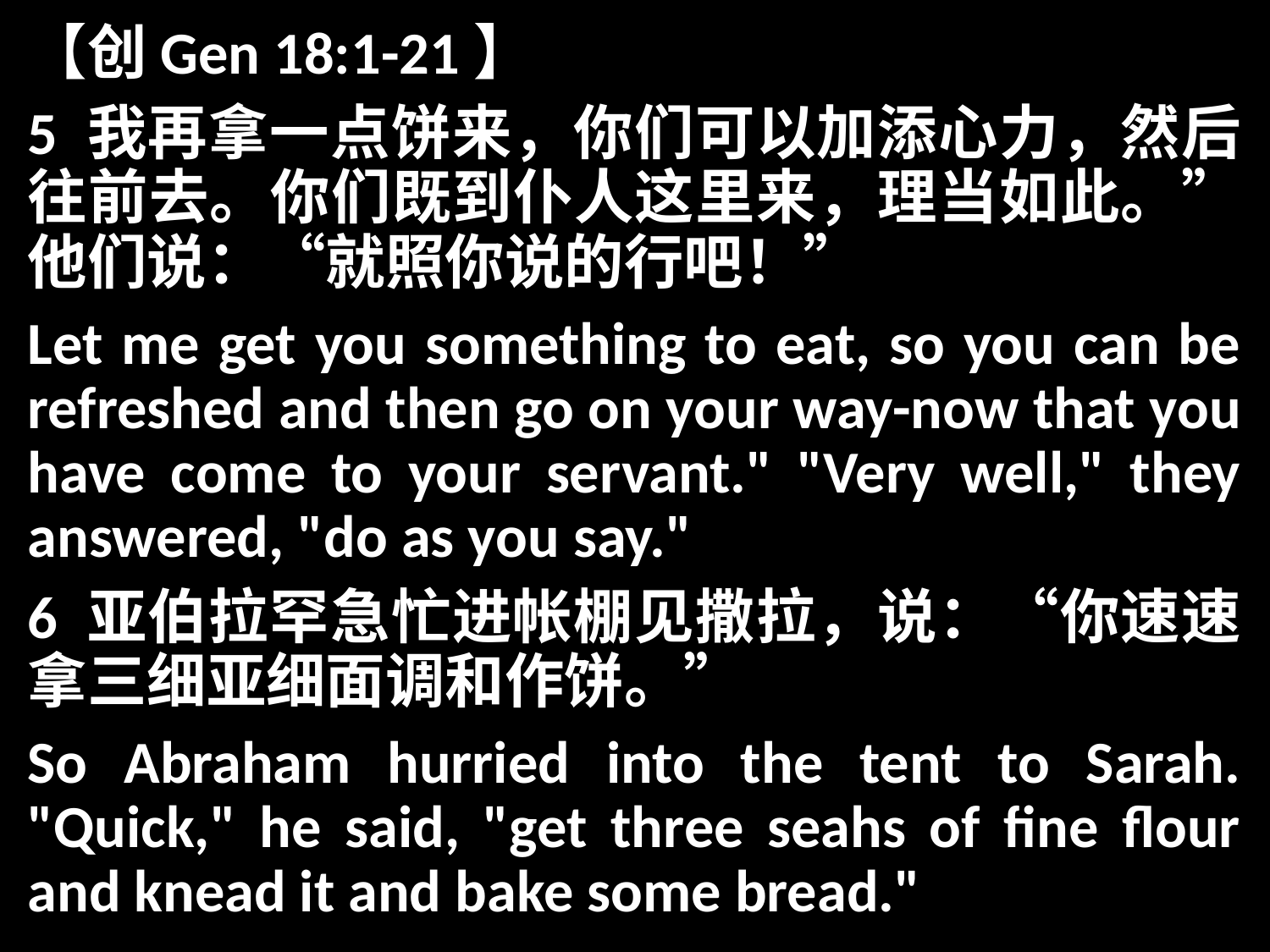

【创Gen 18:1-21】
5 我再拿一点饼来，你们可以加添心力，然后往前去。你们既到仆人这里来，理当如此。”他们说：“就照你说的行吧！”
Let me get you something to eat, so you can be refreshed and then go on your way-now that you have come to your servant." "Very well," they answered, "do as you say."
6 亚伯拉罕急忙进帐棚见撒拉，说：“你速速拿三细亚细面调和作饼。”
So Abraham hurried into the tent to Sarah. "Quick," he said, "get three seahs of fine flour and knead it and bake some bread."